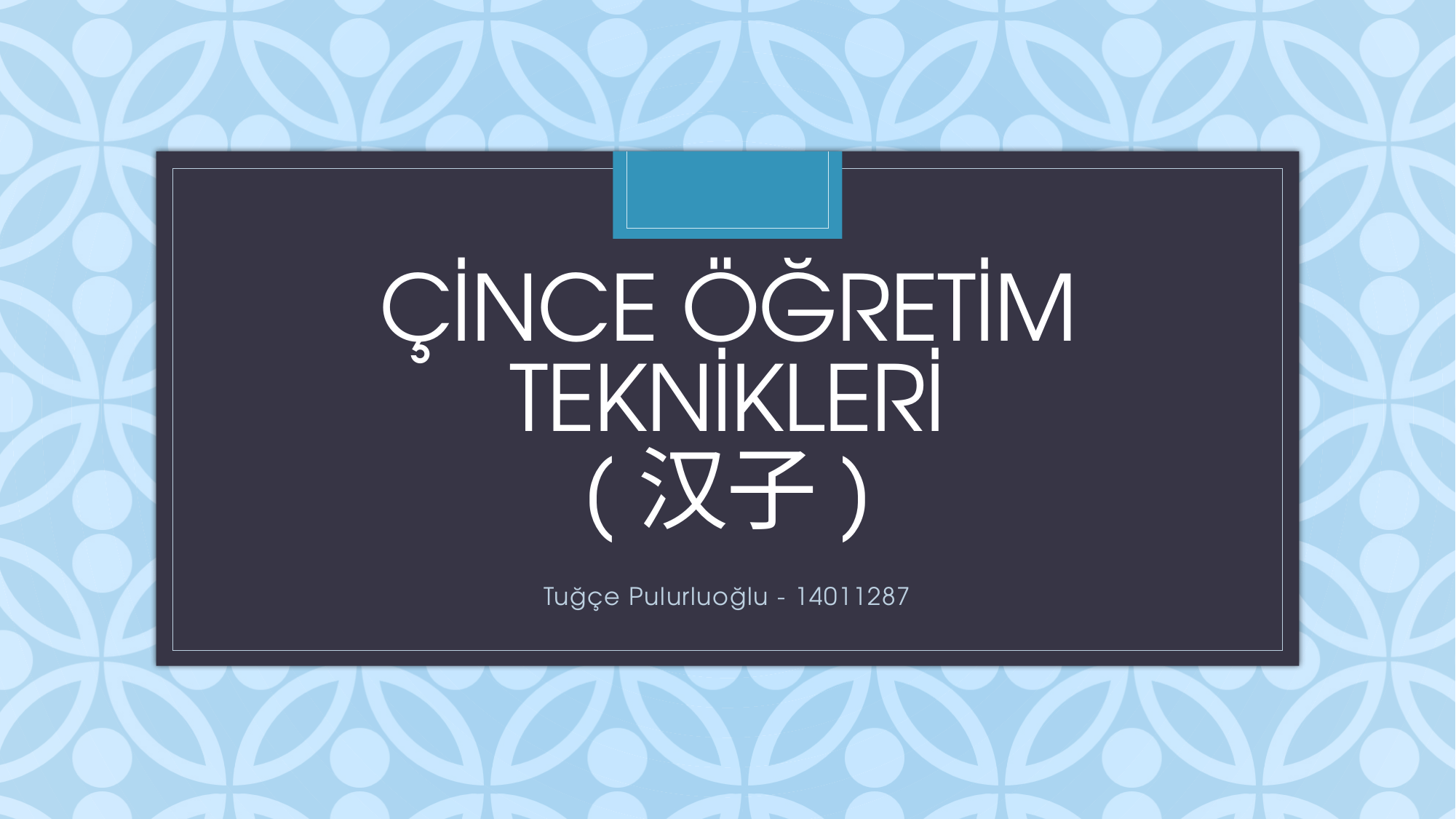

# Çince öğretim teknikleri (汉子)
Tuğçe Pulurluoğlu - 14011287